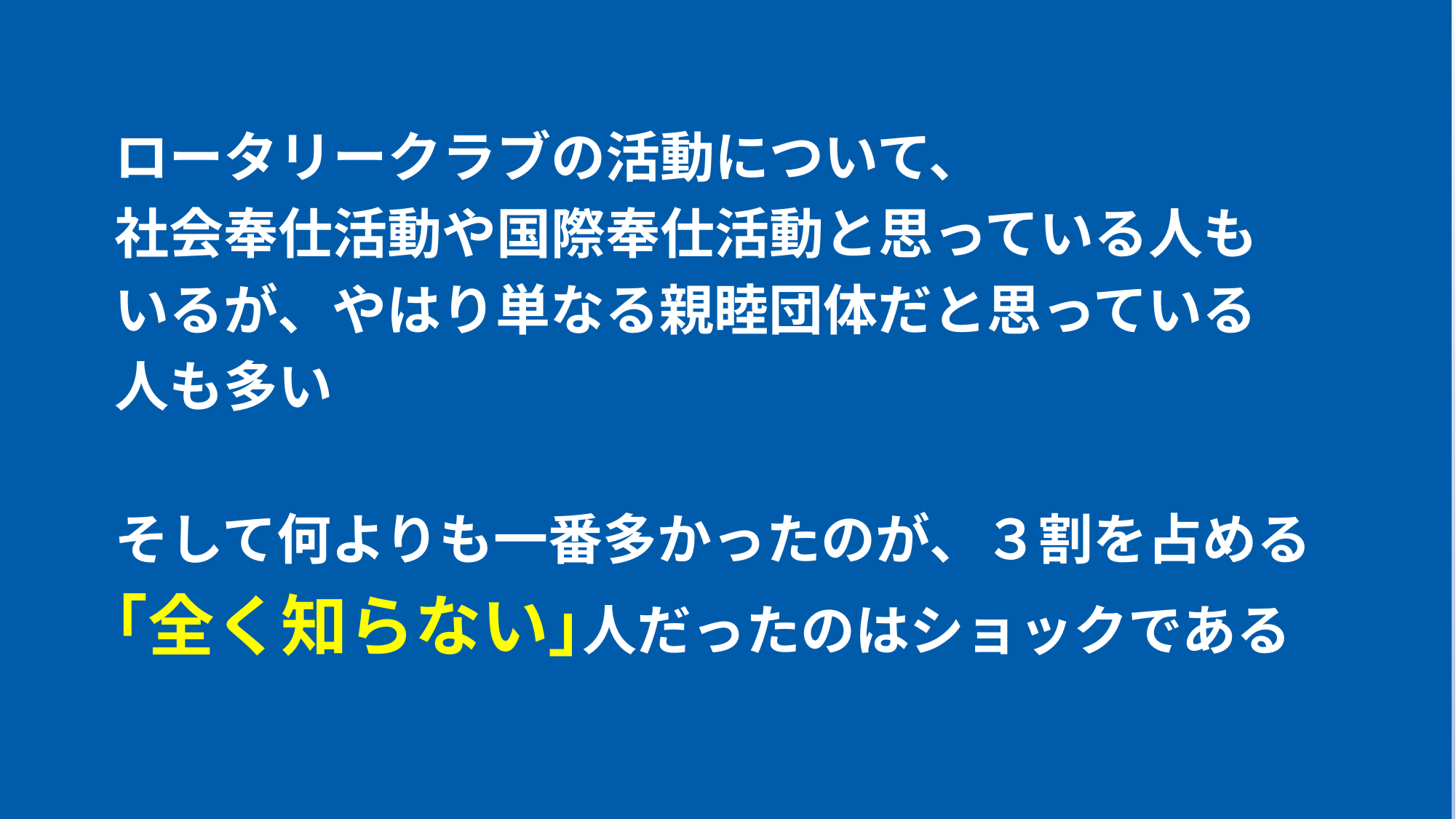

ロータリークラブの活動について、
社会奉仕活動や国際奉仕活動と思っている人も
いるが、やはり単なる親睦団体だと思っている
人も多い

そして何よりも一番多かったのが、３割を占める
｢全く知らない｣人だったのはショックである
Title Page Option